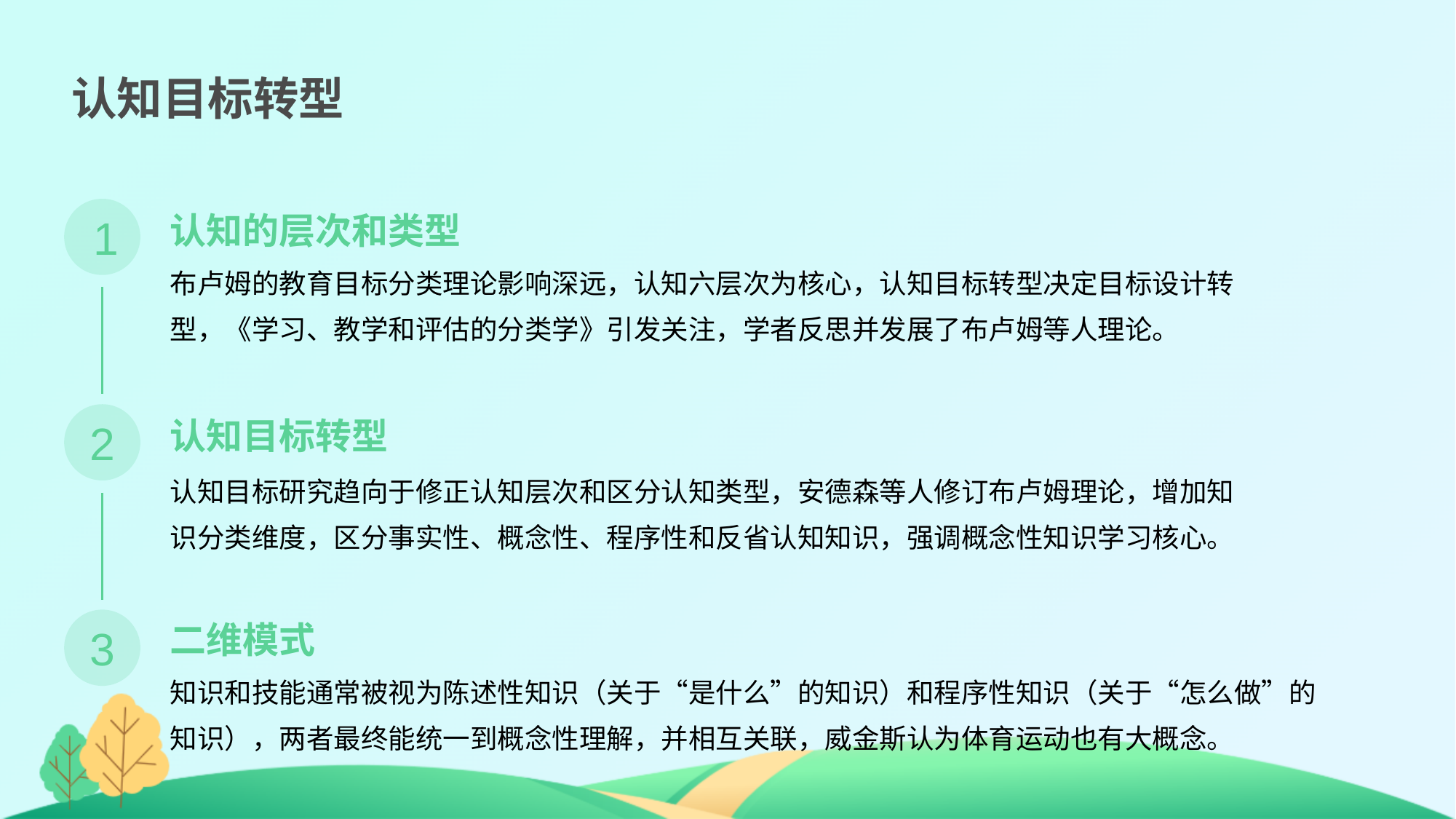

认知目标转型
认知的层次和类型

1
布卢姆的教育目标分类理论影响深远，认知六层次为核心，认知目标转型决定目标设计转型，《学习、教学和评估的分类学》引发关注，学者反思并发展了布卢姆等人理论。
认知目标转型

2
认知目标研究趋向于修正认知层次和区分认知类型，安德森等人修订布卢姆理论，增加知识分类维度，区分事实性、概念性、程序性和反省认知知识，强调概念性知识学习核心。
二维模式

3
知识和技能通常被视为陈述性知识（关于“是什么”的知识）和程序性知识（关于“怎么做”的知识），两者最终能统一到概念性理解，并相互关联，威金斯认为体育运动也有大概念。